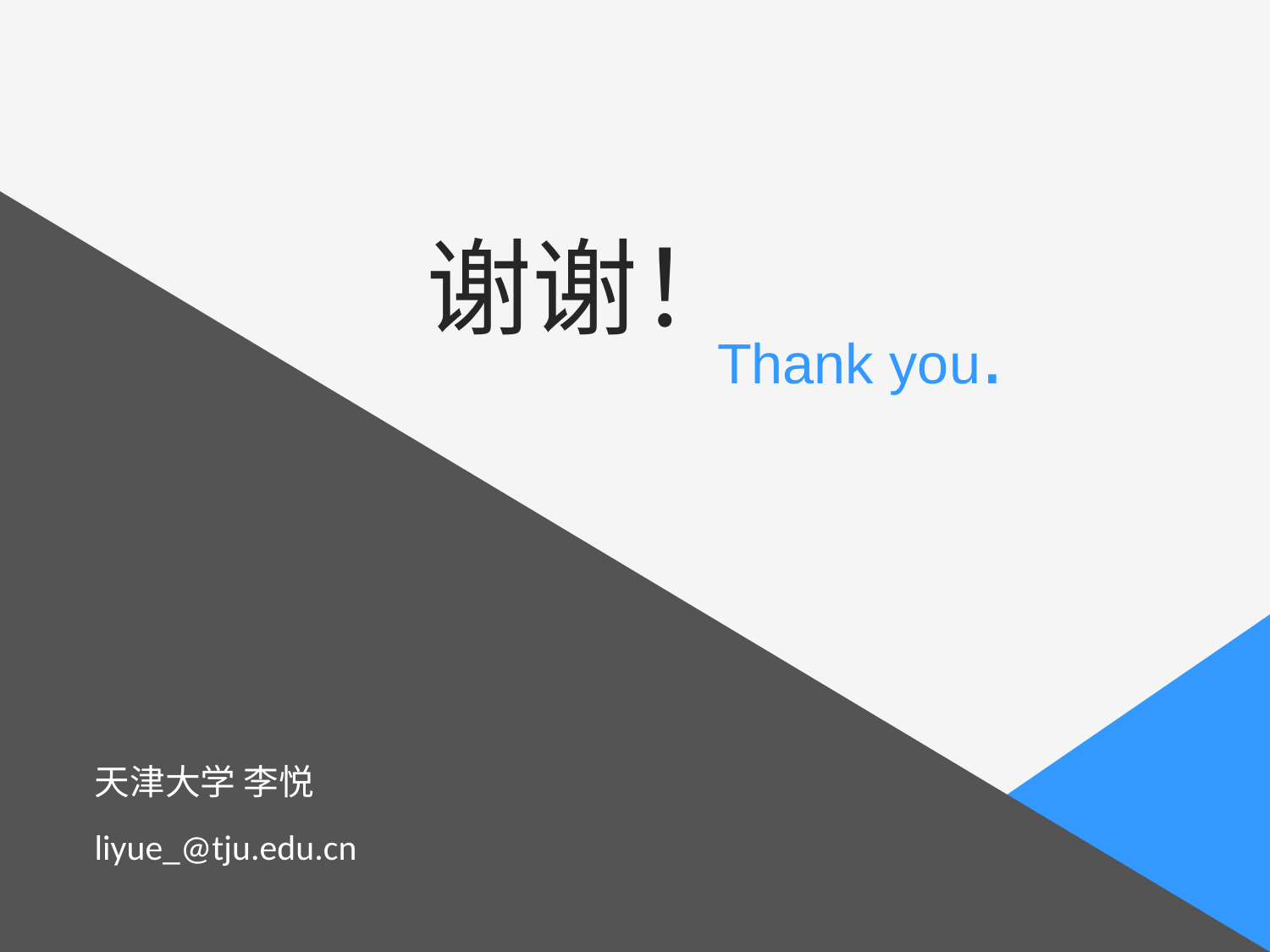

谢谢！
# Thank you.
天津大学 李悦
liyue_@tju.edu.cn